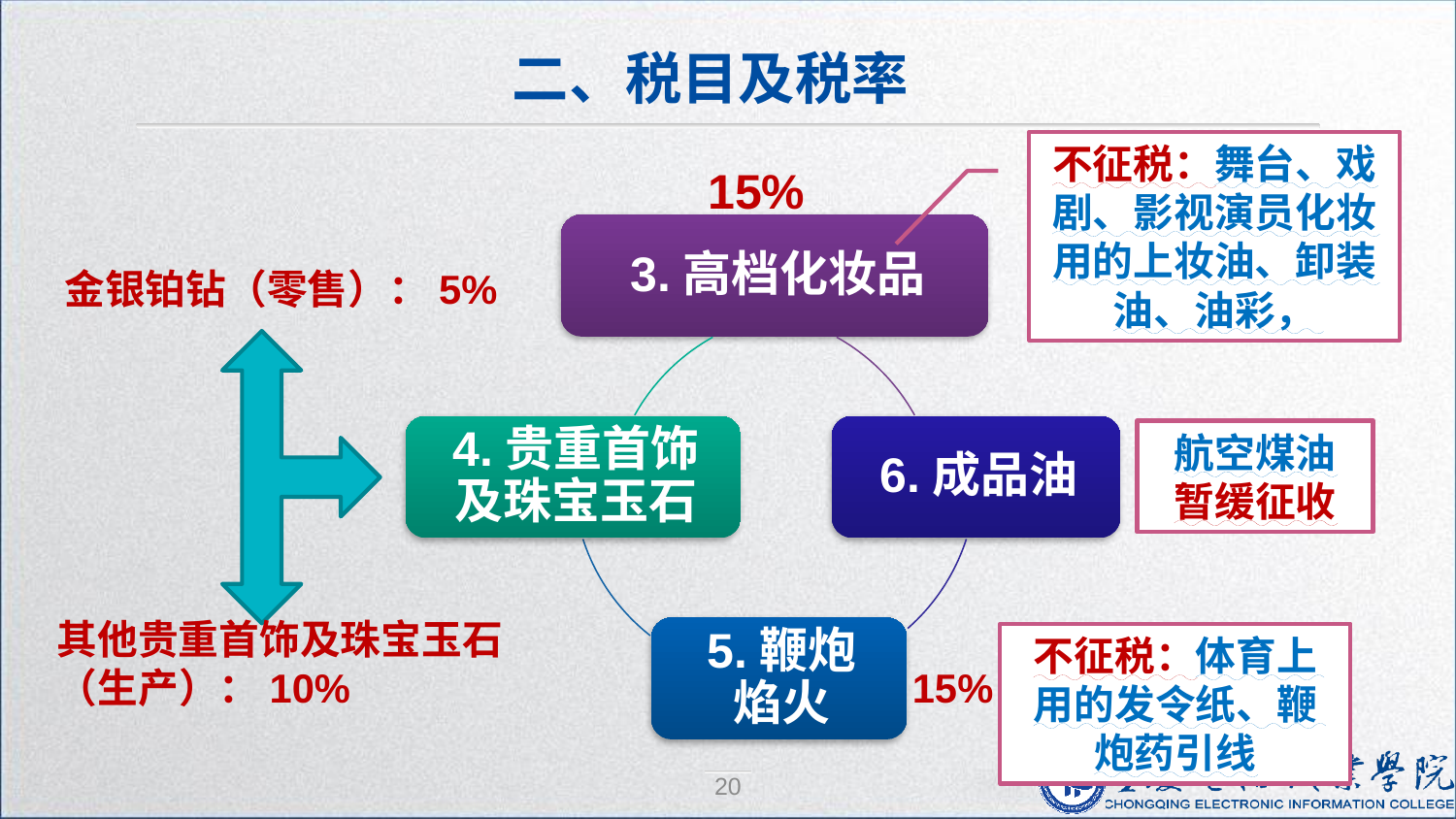

二、税目及税率
不征税：舞台、戏剧、影视演员化妆用的上妆油、卸装油、油彩，
15%
3.高档化妆品
6.成品油
5.鞭炮
焰火
4.贵重首饰及珠宝玉石
金银铂钻（零售）：5%

航空煤油
暂缓征收
其他贵重首饰及珠宝玉石（生产）：10%
不征税：体育上用的发令纸、鞭炮药引线
15%
20